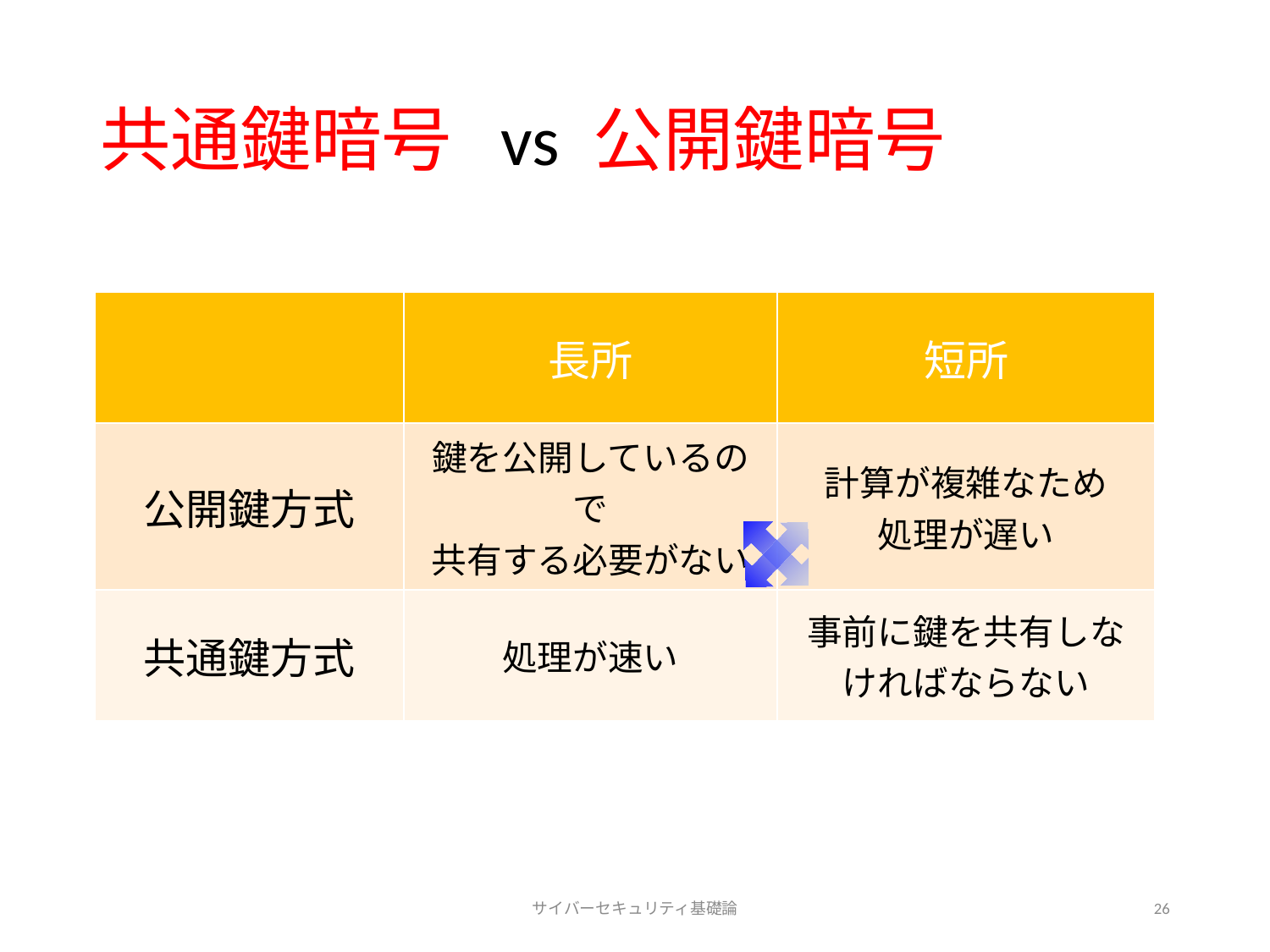

# 共通鍵暗号  vs 公開鍵暗号
|  | 長所 | 短所 |
| --- | --- | --- |
| 公開鍵方式 | 鍵を公開しているので 共有する必要がない | 計算が複雑なため 処理が遅い |
| 共通鍵方式 | 処理が速い | 事前に鍵を共有しなければならない |

サイバーセキュリティ基礎論
26